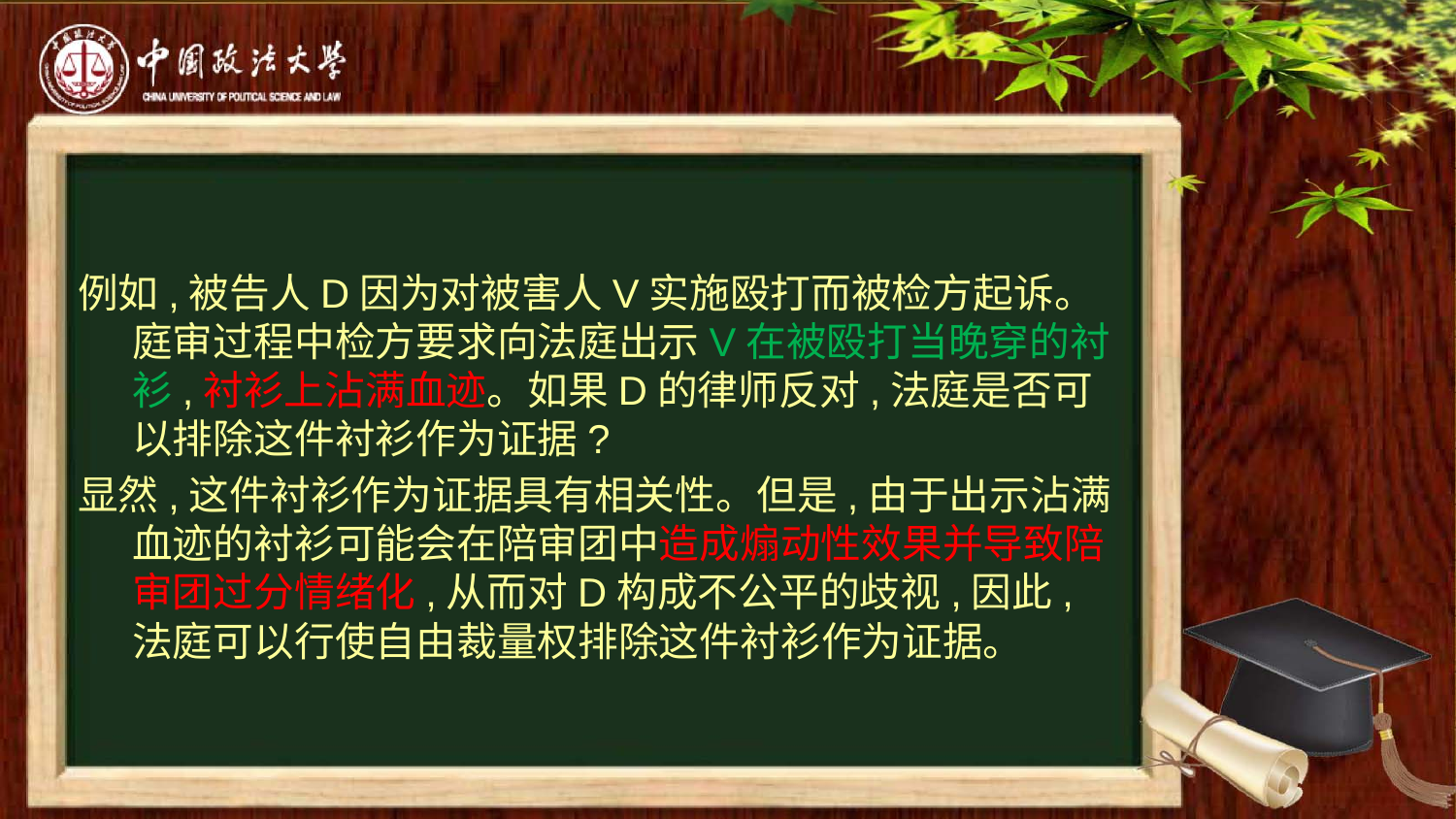

#
例如,被告人D因为对被害人V实施殴打而被检方起诉。庭审过程中检方要求向法庭出示V在被殴打当晚穿的衬衫,衬衫上沾满血迹。如果D的律师反对,法庭是否可以排除这件衬衫作为证据?
显然,这件衬衫作为证据具有相关性。但是,由于出示沾满血迹的衬衫可能会在陪审团中造成煽动性效果并导致陪审团过分情绪化,从而对D构成不公平的歧视,因此,法庭可以行使自由裁量权排除这件衬衫作为证据。